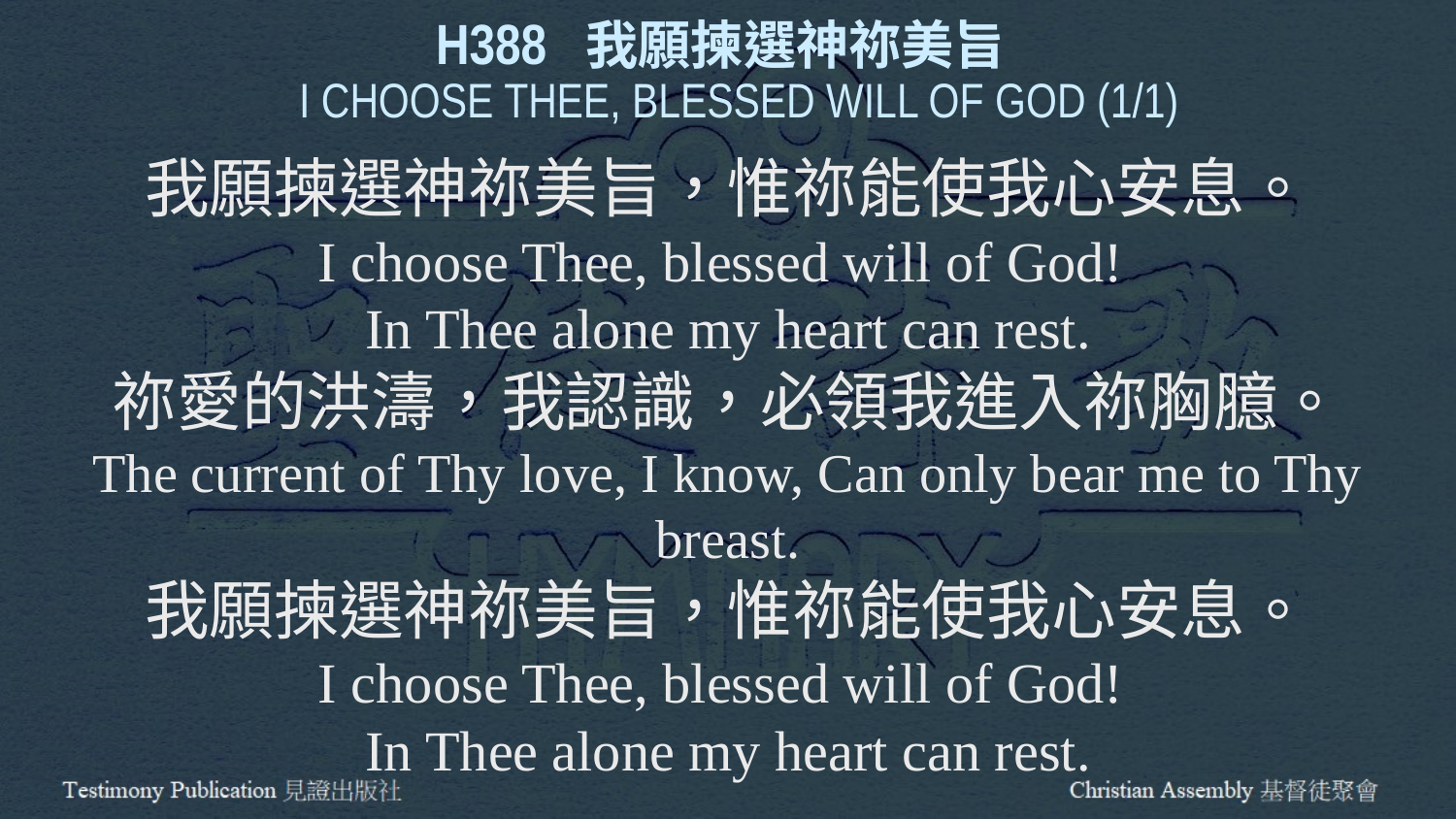

H388  我願揀選神祢美旨
 I CHOOSE THEE, BLESSED WILL OF GOD (1/1)
我願揀選神祢美旨，惟祢能使我心安息。
I choose Thee, blessed will of God!
In Thee alone my heart can rest.
祢愛的洪濤，我認識，必領我進入祢胸臆。
The current of Thy love, I know, Can only bear me to Thy breast.
我願揀選神祢美旨，惟祢能使我心安息。
I choose Thee, blessed will of God!
In Thee alone my heart can rest.